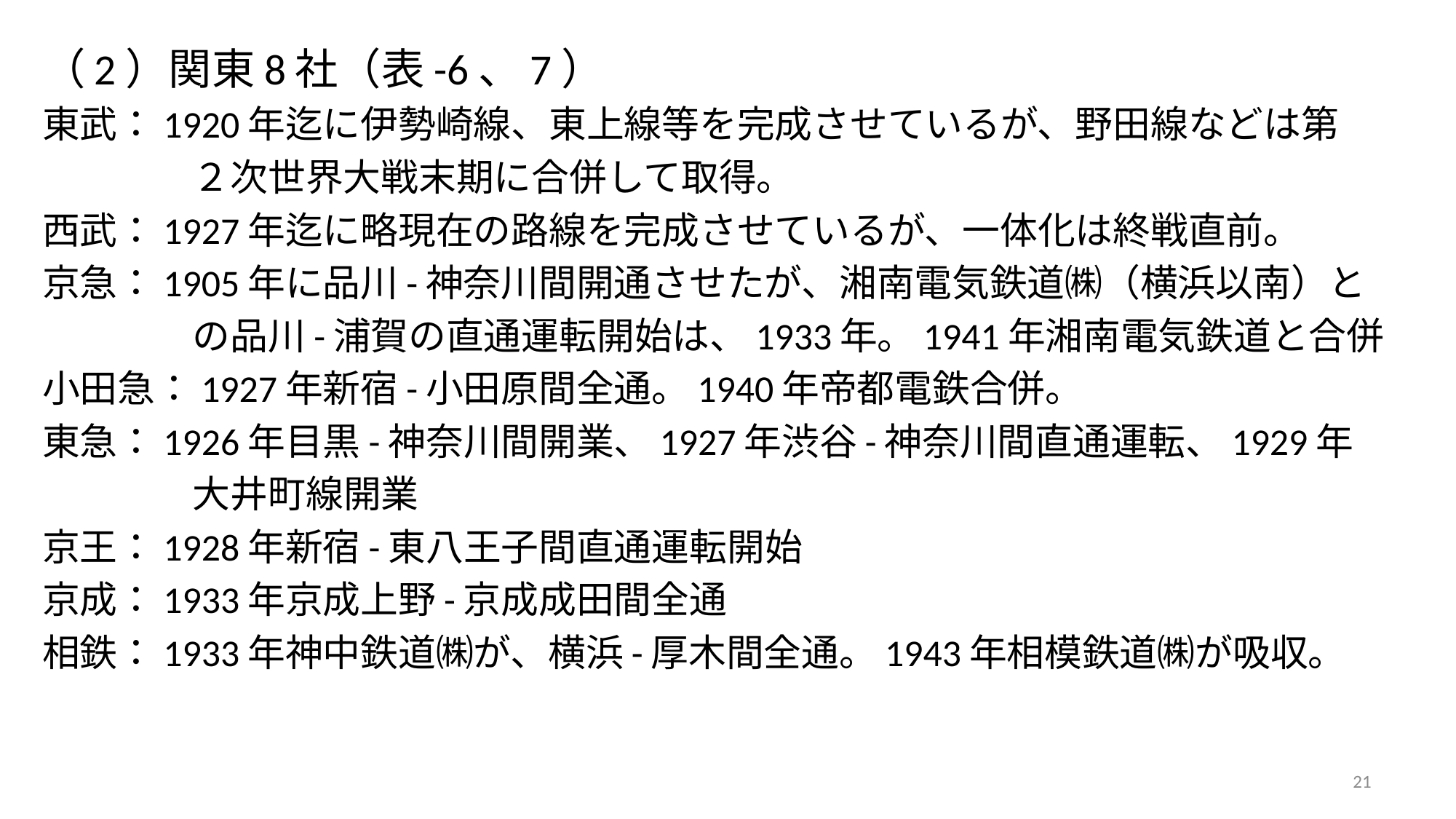

（2）関東8社（表-6、7）
東武：1920年迄に伊勢崎線、東上線等を完成させているが、野田線などは第
　　　　２次世界大戦末期に合併して取得。
西武：1927年迄に略現在の路線を完成させているが、一体化は終戦直前。
京急：1905年に品川-神奈川間開通させたが、湘南電気鉄道㈱（横浜以南）と
　　　　の品川-浦賀の直通運転開始は、1933年。1941年湘南電気鉄道と合併
小田急：1927年新宿-小田原間全通。1940年帝都電鉄合併。
東急：1926年目黒-神奈川間開業、1927年渋谷-神奈川間直通運転、1929年
　　　　大井町線開業
京王：1928年新宿-東八王子間直通運転開始
京成：1933年京成上野-京成成田間全通
相鉄：1933年神中鉄道㈱が、横浜-厚木間全通。1943年相模鉄道㈱が吸収。
21